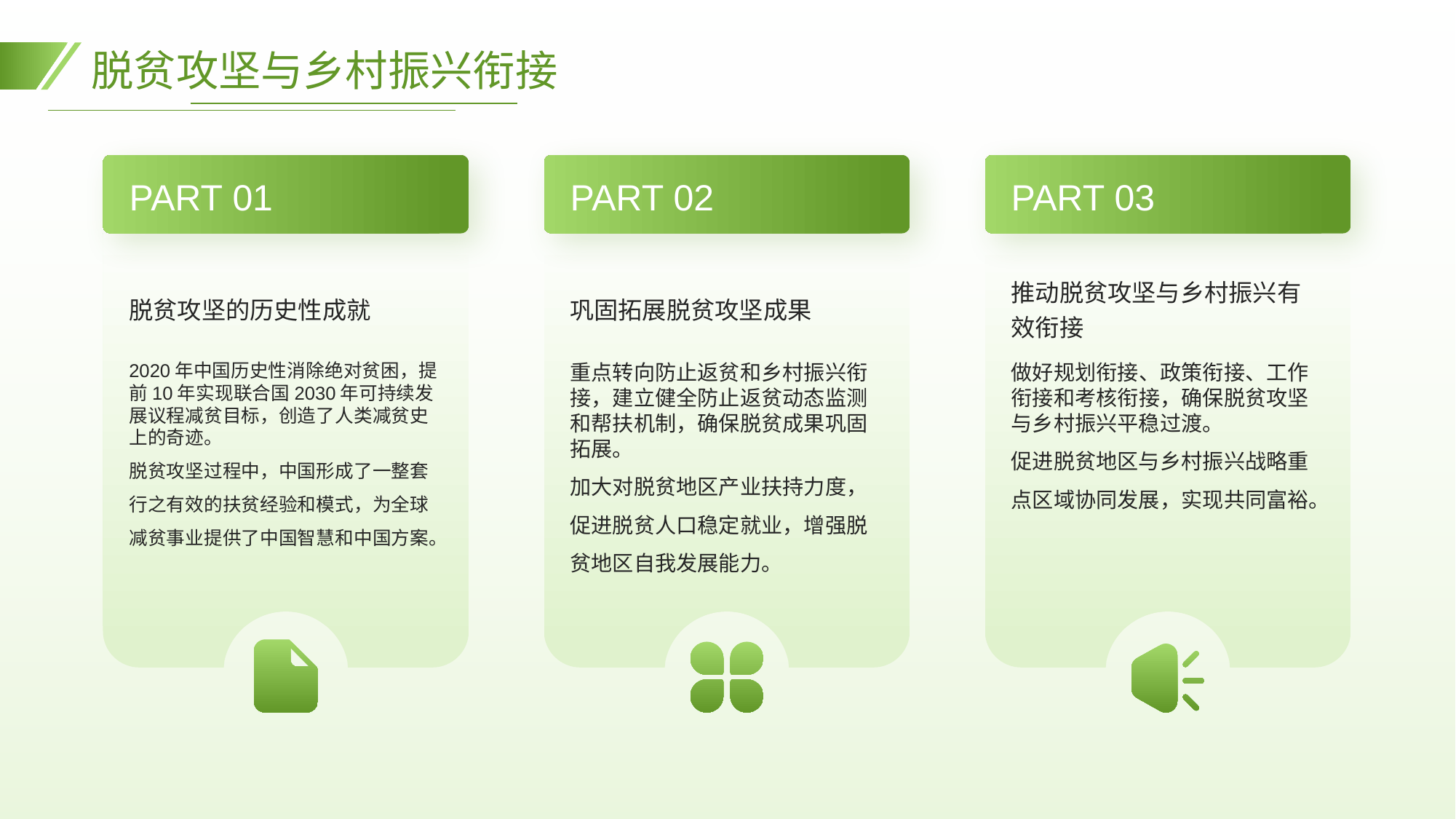

脱贫攻坚与乡村振兴衔接

PART 01
PART 02
PART 03

脱贫攻坚的历史性成就
巩固拓展脱贫攻坚成果
推动脱贫攻坚与乡村振兴有效衔接
2020年中国历史性消除绝对贫困，提前10年实现联合国2030年可持续发展议程减贫目标，创造了人类减贫史上的奇迹。
脱贫攻坚过程中，中国形成了一整套行之有效的扶贫经验和模式，为全球减贫事业提供了中国智慧和中国方案。
重点转向防止返贫和乡村振兴衔接，建立健全防止返贫动态监测和帮扶机制，确保脱贫成果巩固拓展。
加大对脱贫地区产业扶持力度，促进脱贫人口稳定就业，增强脱贫地区自我发展能力。
做好规划衔接、政策衔接、工作衔接和考核衔接，确保脱贫攻坚与乡村振兴平稳过渡。
促进脱贫地区与乡村振兴战略重点区域协同发展，实现共同富裕。